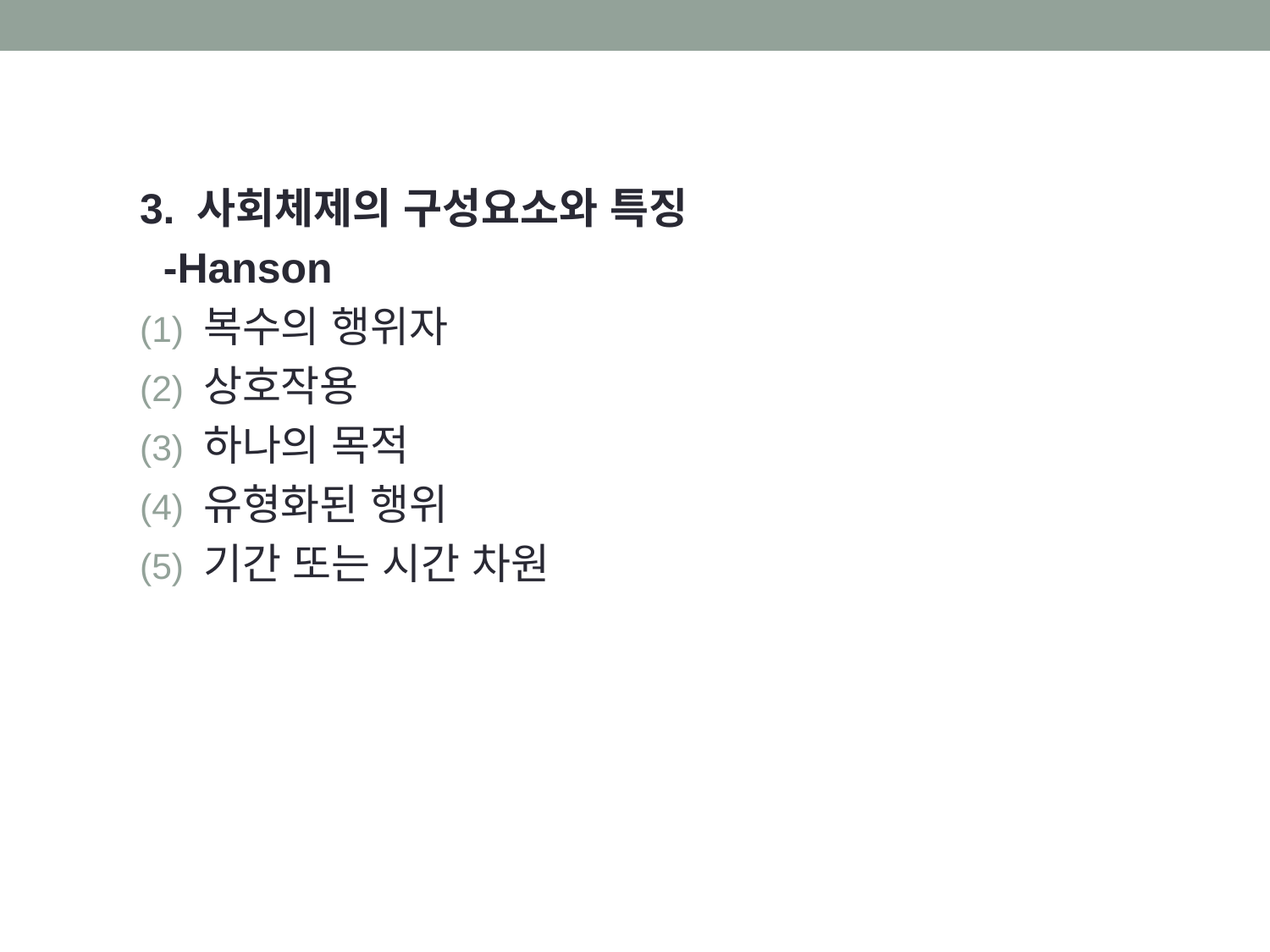

3. 사회체제의 구성요소와 특징
  -Hanson
복수의 행위자
상호작용
하나의 목적
유형화된 행위
기간 또는 시간 차원